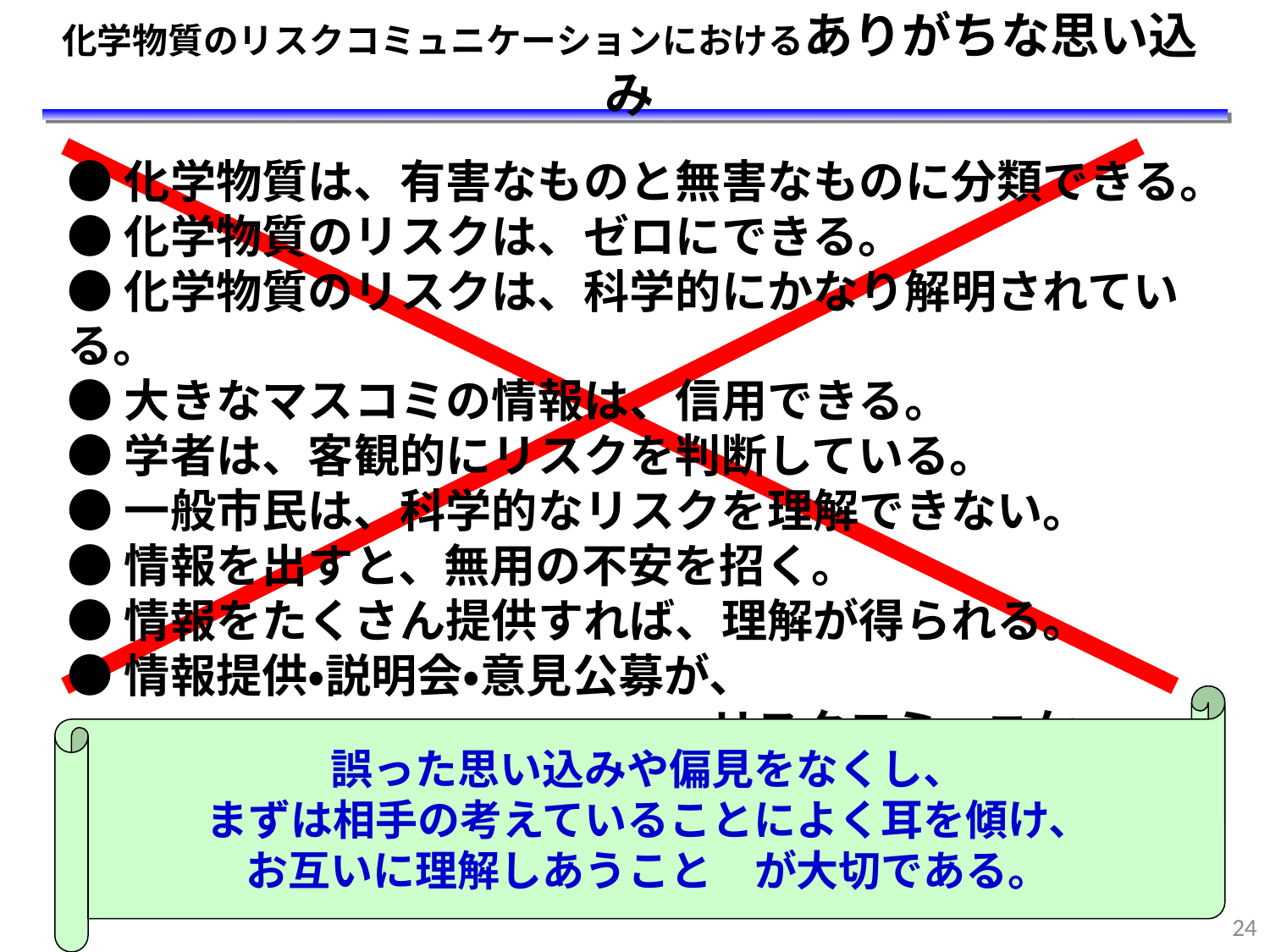

化学物質のリスクコミュニケーションにおけるありがちな思い込み
●化学物質は、有害なものと無害なものに分類できる。
●化学物質のリスクは、ゼロにできる。
●化学物質のリスクは、科学的にかなり解明されている。
●大きなマスコミの情報は、信用できる。
●学者は、客観的にリスクを判断している。
●一般市民は、科学的なリスクを理解できない。
●情報を出すと、無用の不安を招く。
●情報をたくさん提供すれば、理解が得られる。
●情報提供・説明会・意見公募が、
　　　　　　　　　　　　　　リスクコミュニケーションである。

誤った思い込みや偏見をなくし、
まずは相手の考えていることによく耳を傾け、
お互いに理解しあうこと　が大切である。
24